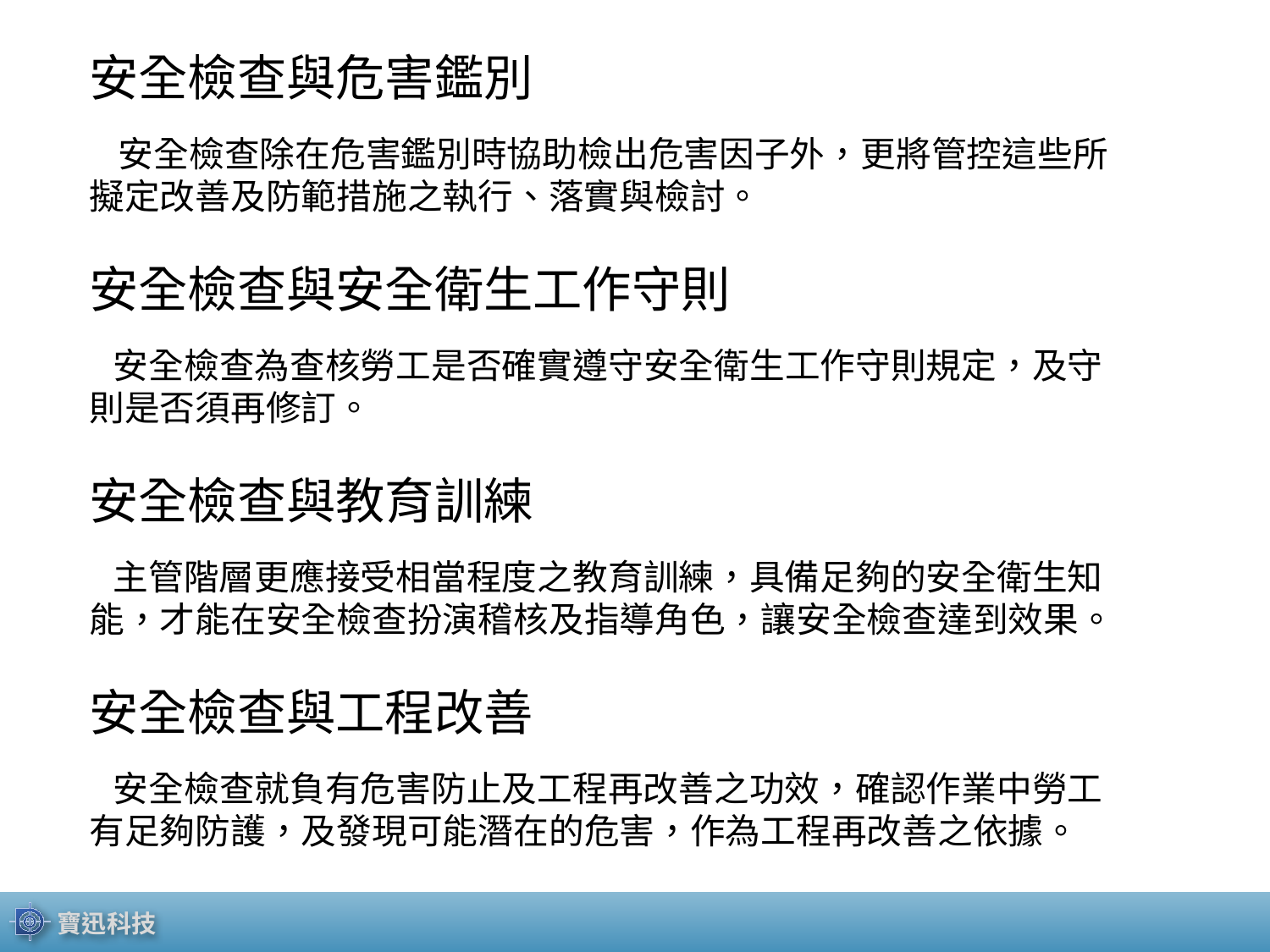

安全檢查與危害鑑別

   安全檢查除在危害鑑別時協助檢出危害因子外，更將管控這些所擬定改善及防範措施之執行、落實與檢討。

安全檢查與安全衛生工作守則

  安全檢查為查核勞工是否確實遵守安全衛生工作守則規定，及守則是否須再修訂。

安全檢查與教育訓練

  主管階層更應接受相當程度之教育訓練，具備足夠的安全衛生知能，才能在安全檢查扮演稽核及指導角色，讓安全檢查達到效果。

安全檢查與工程改善

  安全檢查就負有危害防止及工程再改善之功效，確認作業中勞工有足夠防護，及發現可能潛在的危害，作為工程再改善之依據。